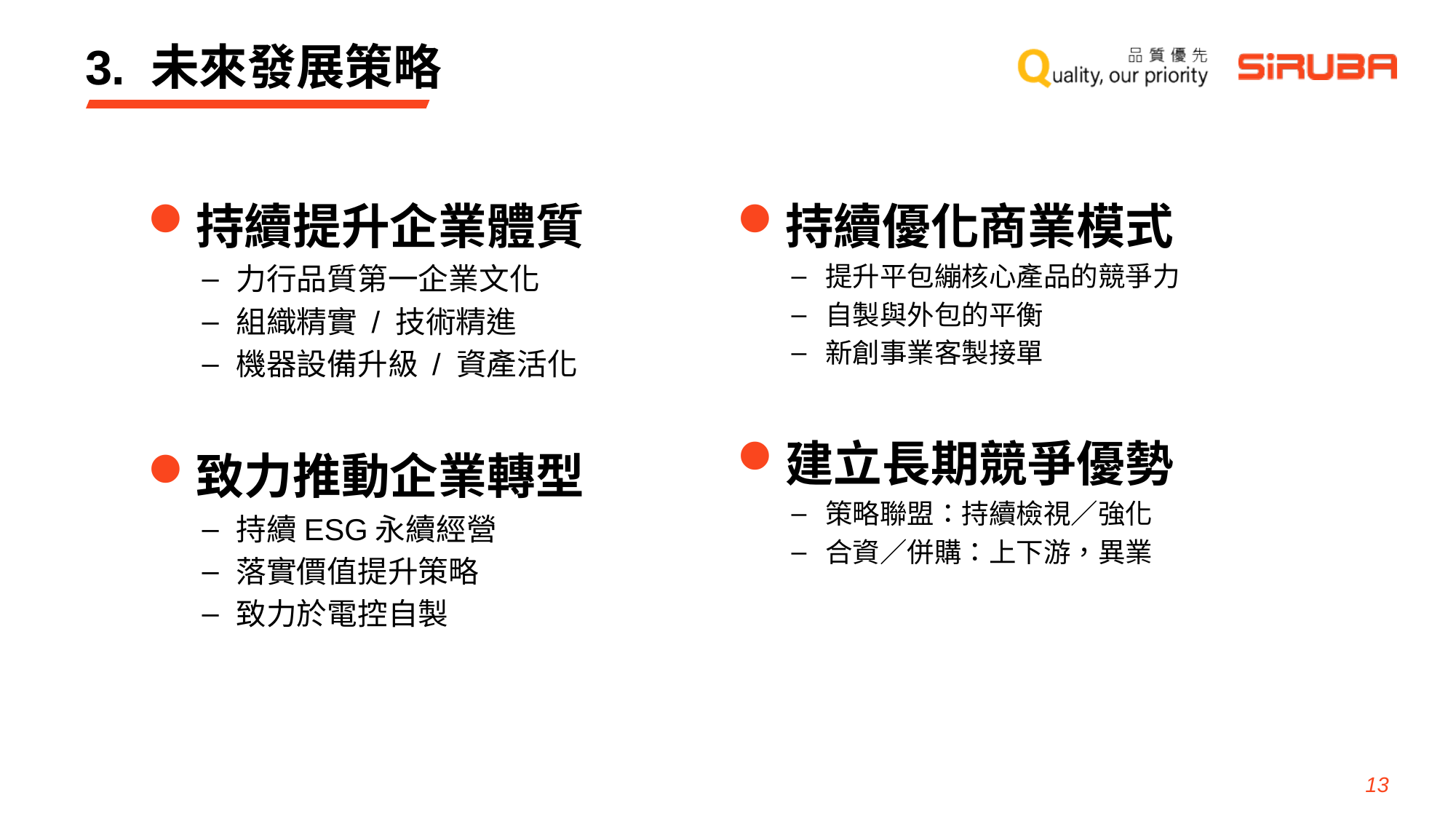

# 3. 未來發展策略
持續提升企業體質
力行品質第一企業文化
組織精實 / 技術精進
機器設備升級 / 資產活化
致力推動企業轉型
持續ESG永續經營
落實價值提升策略
致力於電控自製
持續優化商業模式
提升平包繃核心產品的競爭力
自製與外包的平衡
新創事業客製接單
建立長期競爭優勢
策略聯盟：持續檢視／強化
合資／併購：上下游，異業
13